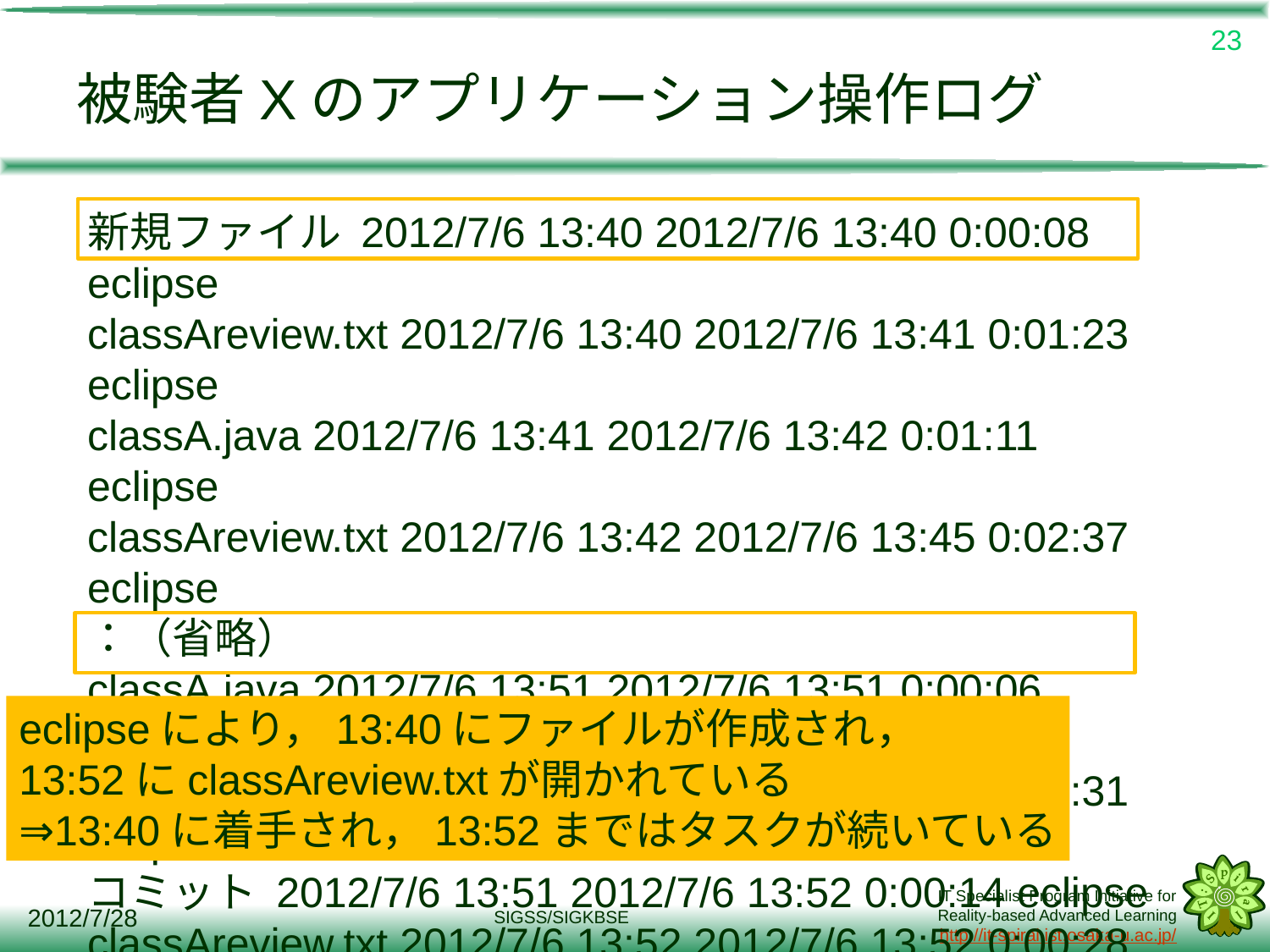

23
# 被験者Xのアプリケーション操作ログ
新規ファイル 2012/7/6 13:40 2012/7/6 13:40 0:00:08 eclipse
classAreview.txt 2012/7/6 13:40 2012/7/6 13:41 0:01:23 eclipse
classA.java 2012/7/6 13:41 2012/7/6 13:42 0:01:11 eclipse
classAreview.txt 2012/7/6 13:42 2012/7/6 13:45 0:02:37 eclipse
：（省略）
classA.java 2012/7/6 13:51 2012/7/6 13:51 0:00:06 eclipse
classAreview.txt 2012/7/6 13:51 2012/7/6 13:51 0:00:31 eclipse
コミット 2012/7/6 13:51 2012/7/6 13:52 0:00:14 eclipse
classAreview.txt 2012/7/6 13:52 2012/7/6 13:52 0:00:28 eclipse

eclipseにより，13:40にファイルが作成され，
13:52にclassAreview.txtが開かれている
⇒13:40に着手され，13:52まではタスクが続いている
2012/7/28
SIGSS/SIGKBSE